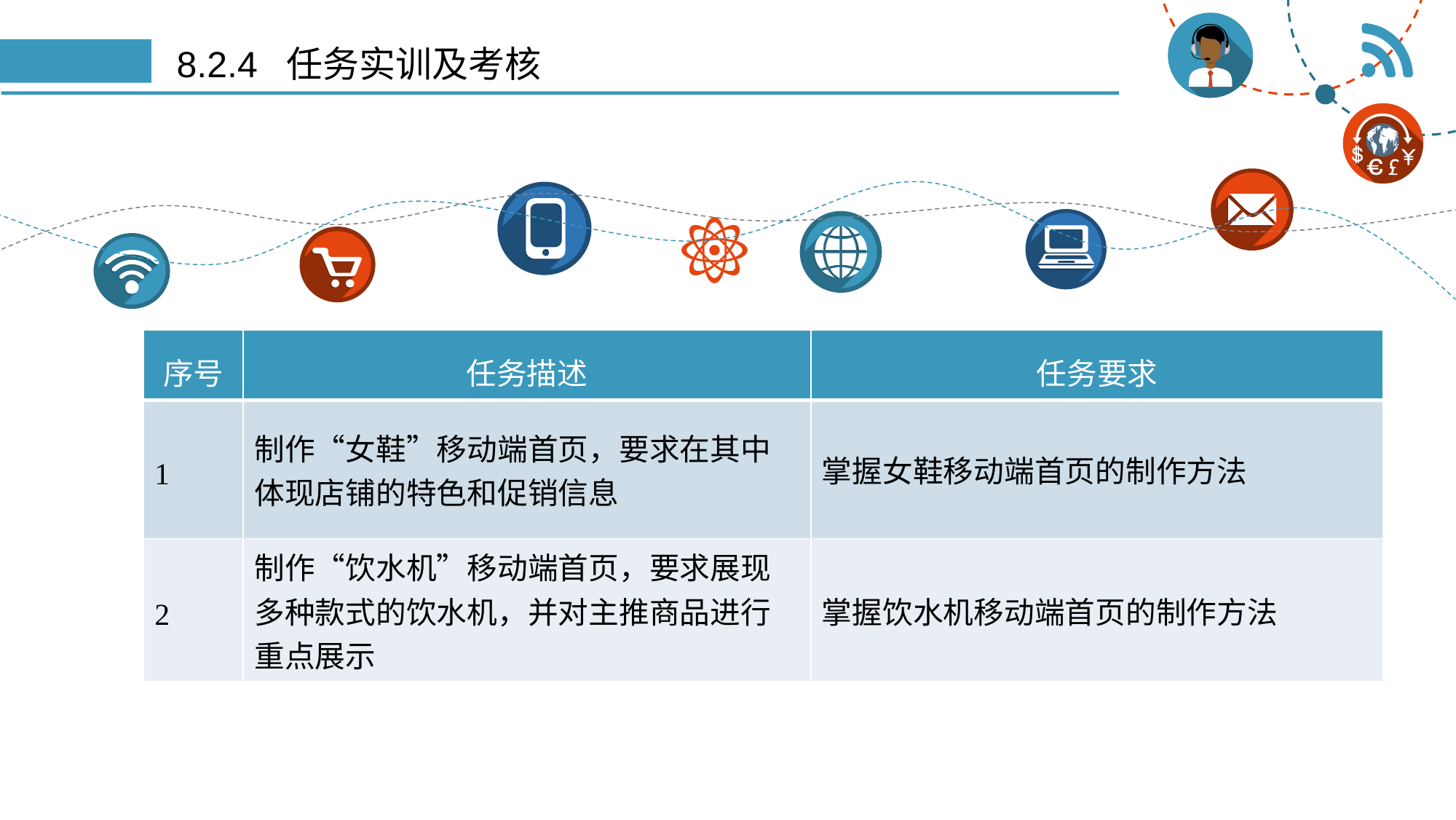

# 8.2.4  任务实训及考核

| 序号 | 任务描述 | 任务要求 |
| --- | --- | --- |
| 1 | 制作“女鞋”移动端首页，要求在其中 体现店铺的特色和促销信息 | 掌握女鞋移动端首页的制作方法 |
| 2 | 制作“饮水机”移动端首页，要求展现 多种款式的饮水机，并对主推商品进行 重点展示 | 掌握饮水机移动端首页的制作方法 |